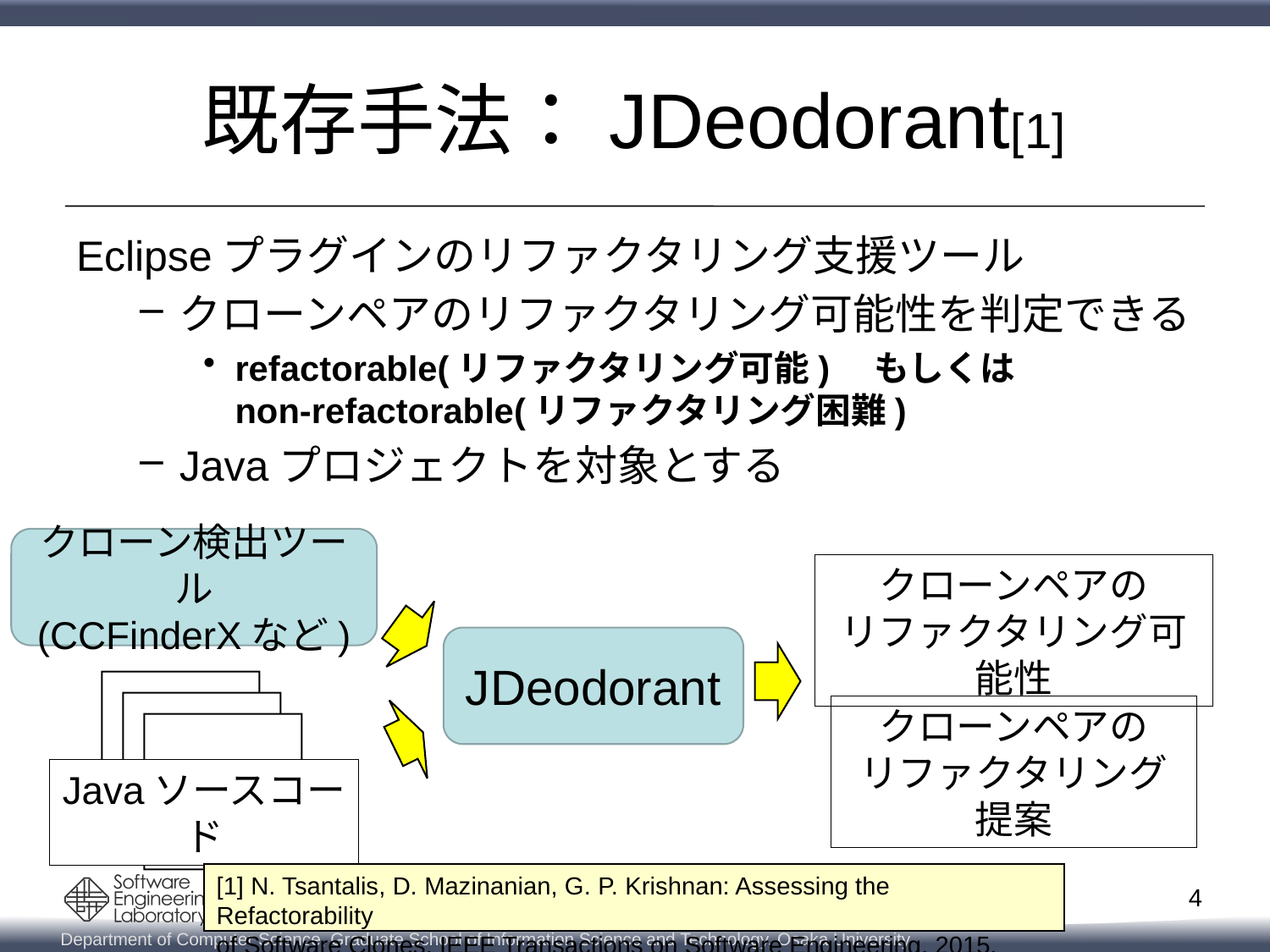

# 既存手法：JDeodorant[1]
Eclipseプラグインのリファクタリング支援ツール
クローンペアのリファクタリング可能性を判定できる
refactorable(リファクタリング可能)　もしくは
non-refactorable(リファクタリング困難)
Javaプロジェクトを対象とする

クローン検出ツール
(CCFinderXなど)
クローンペアの
リファクタリング可能性

JDeodorant

クローンペアの
リファクタリング提案

Javaソースコード
[1] N. Tsantalis, D. Mazinanian, G. P. Krishnan: Assessing the Refactorability
of Software Clones. IEEE Transactions on Software Engineering, 2015.
4